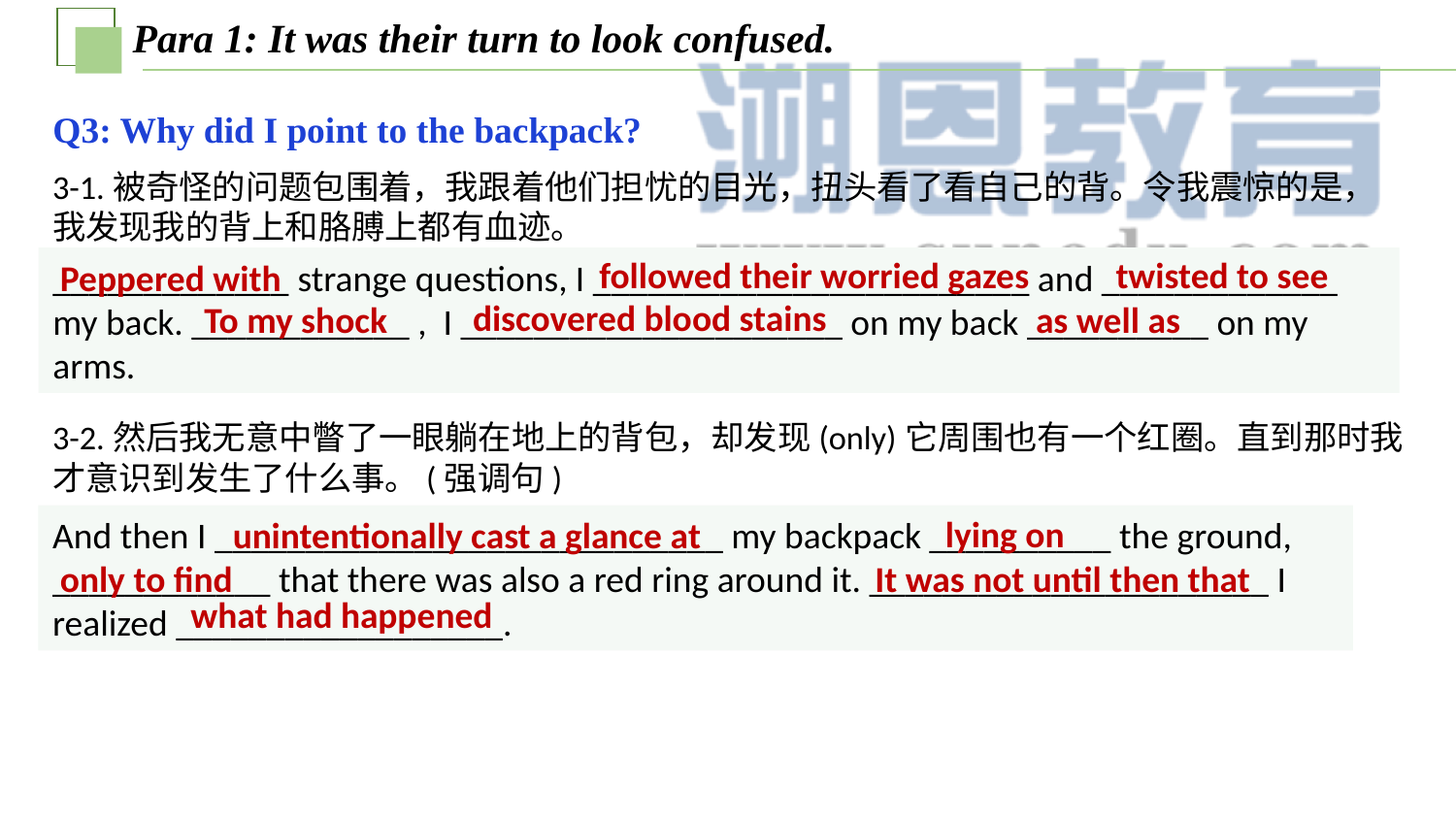

Para 1: It was their turn to look confused.

Q3: Why did I point to the backpack?
3-1.被奇怪的问题包围着，我跟着他们担忧的目光，扭头看了看自己的背。令我震惊的是，我发现我的背上和胳膊上都有血迹。
followed their worried gazes
twisted to see
_____________ strange questions, I ________________________ and _____________ my back. ____________ ,  I _____________________ on my back __________ on my arms.
Peppered with
discovered blood stains
as well as
To my shock
3-2.然后我无意中瞥了一眼躺在地上的背包，却发现(only)它周围也有一个红圈。直到那时我才意识到发生了什么事。(强调句)
lying on
And then I ____________________________ my backpack __________ the ground,  ____________ that there was also a red ring around it. ______________________ I realized __________________.
unintentionally cast a glance at
 It was not until then that
only to find
what had happened